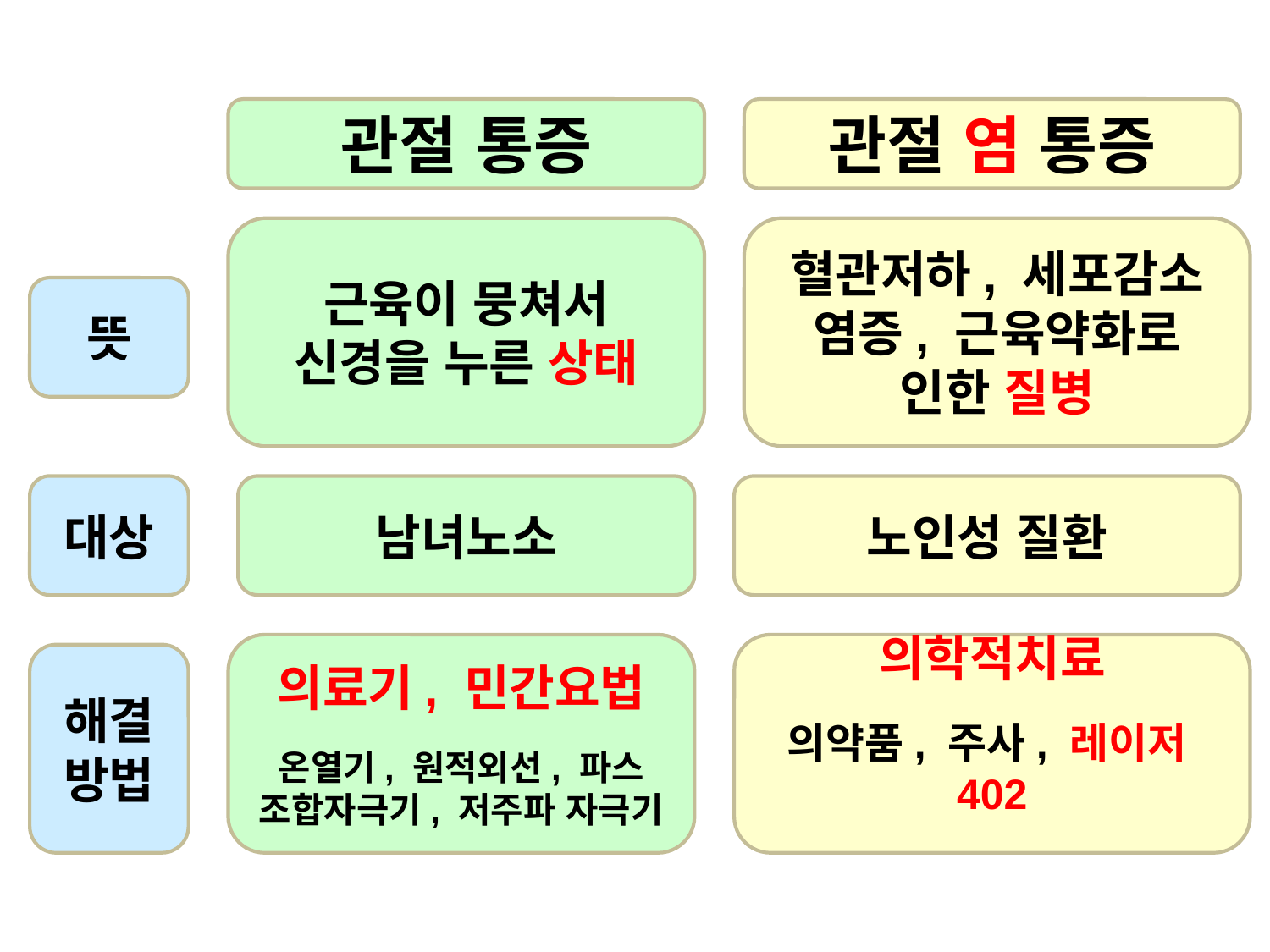

관절 통증
관절 염 통증
근육이 뭉쳐서 신경을 누른 상태
혈관저하, 세포감소 염증, 근육약화로 인한 질병
뜻
대상
남녀노소
노인성 질환
의료기, 민간요법

온열기, 원적외선, 파스 조합자극기, 저주파 자극기
의학적치료

의약품, 주사, 레이저402

해결방법